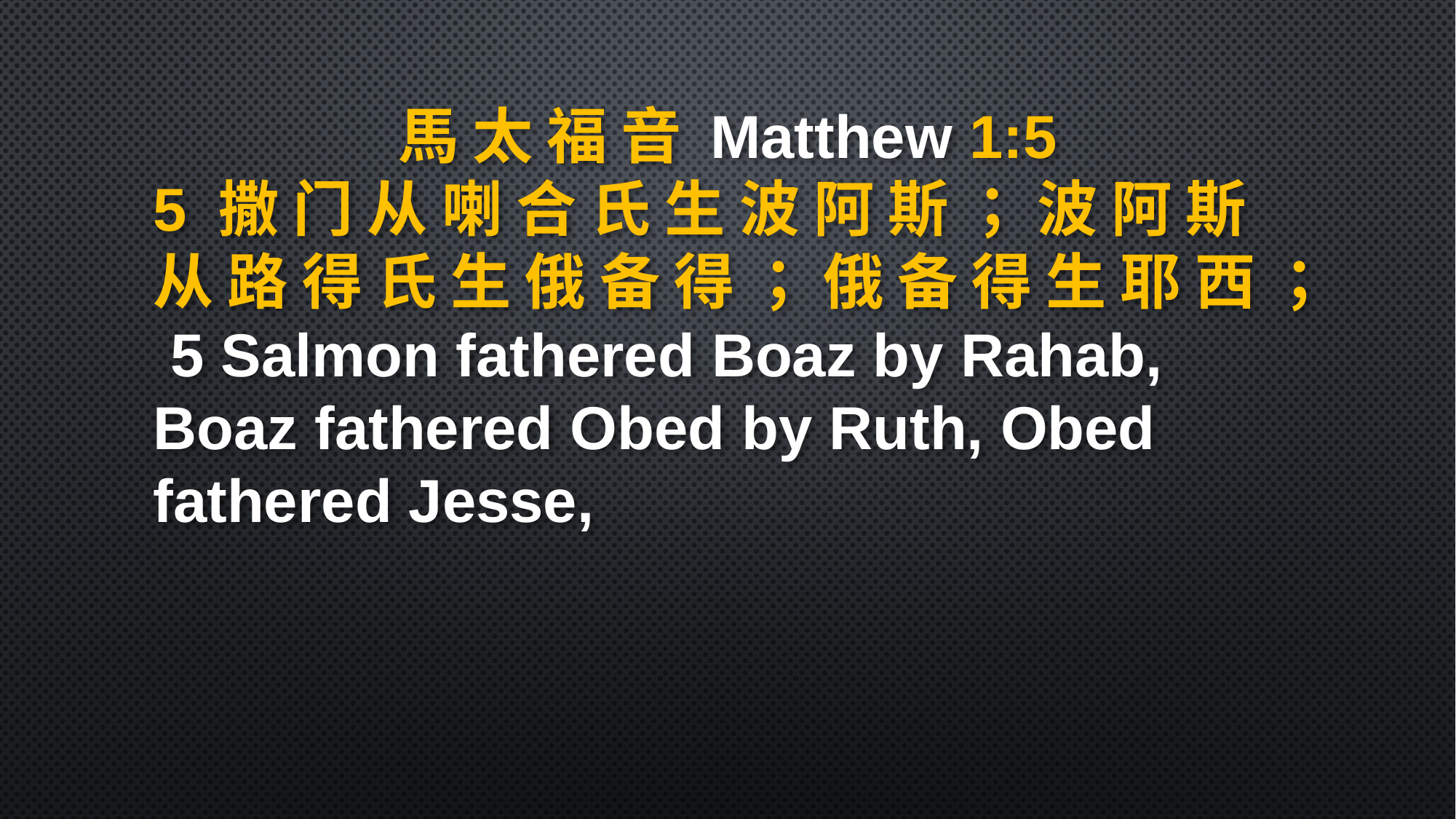

馬 太 福 音 Matthew 1:5
5 撒 门 从 喇 合 氏 生 波 阿 斯 ； 波 阿 斯 从 路 得 氏 生 俄 备 得 ； 俄 备 得 生 耶 西 ；
 5 Salmon fathered Boaz by Rahab, Boaz fathered Obed by Ruth, Obed fathered Jesse,